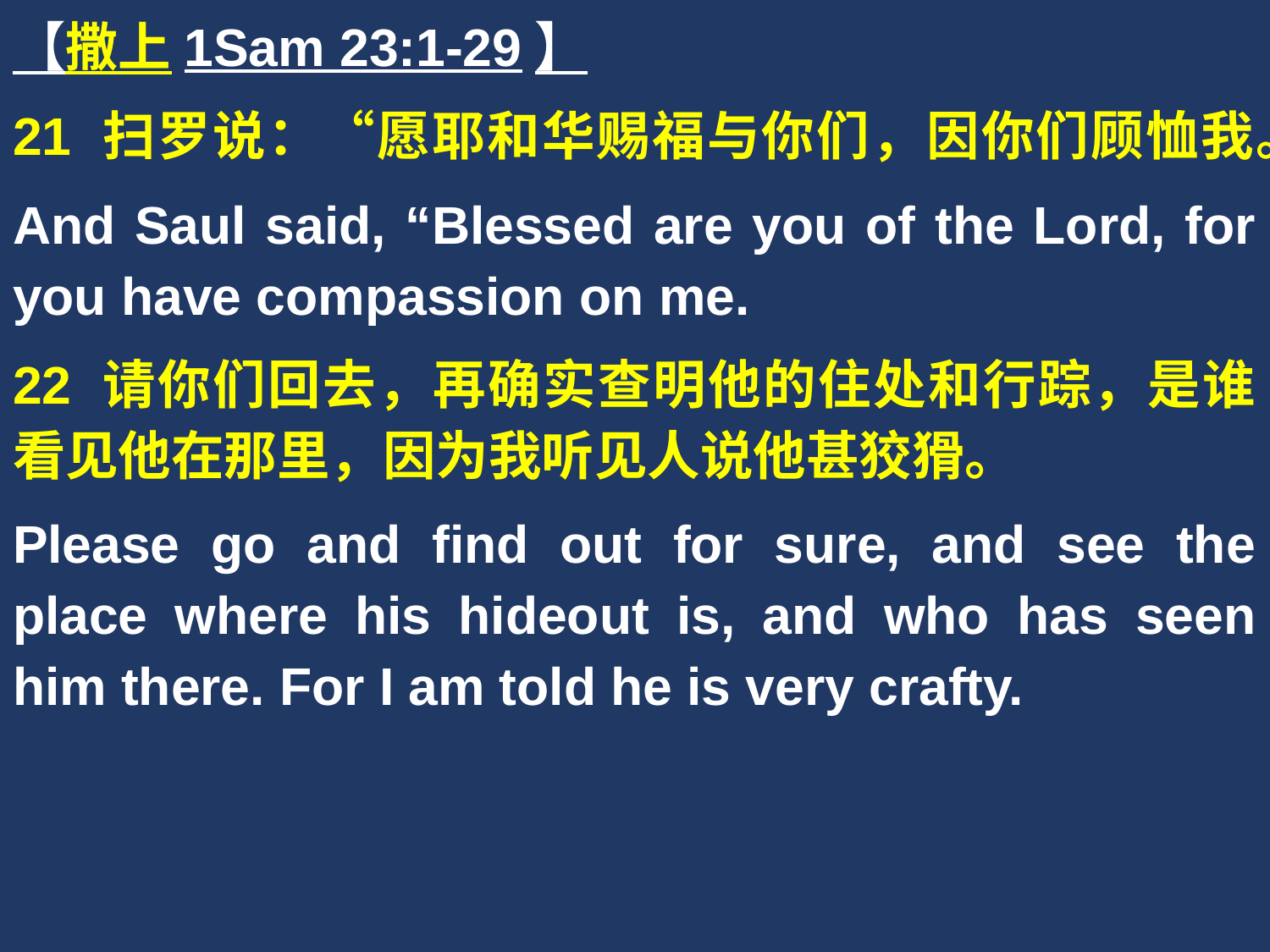

【撒上1Sam 23:1-29】
21 扫罗说：“愿耶和华赐福与你们，因你们顾恤我。
And Saul said, “Blessed are you of the Lord, for you have compassion on me.
22 请你们回去，再确实查明他的住处和行踪，是谁看见他在那里，因为我听见人说他甚狡猾。
Please go and find out for sure, and see the place where his hideout is, and who has seen him there. For I am told he is very crafty.